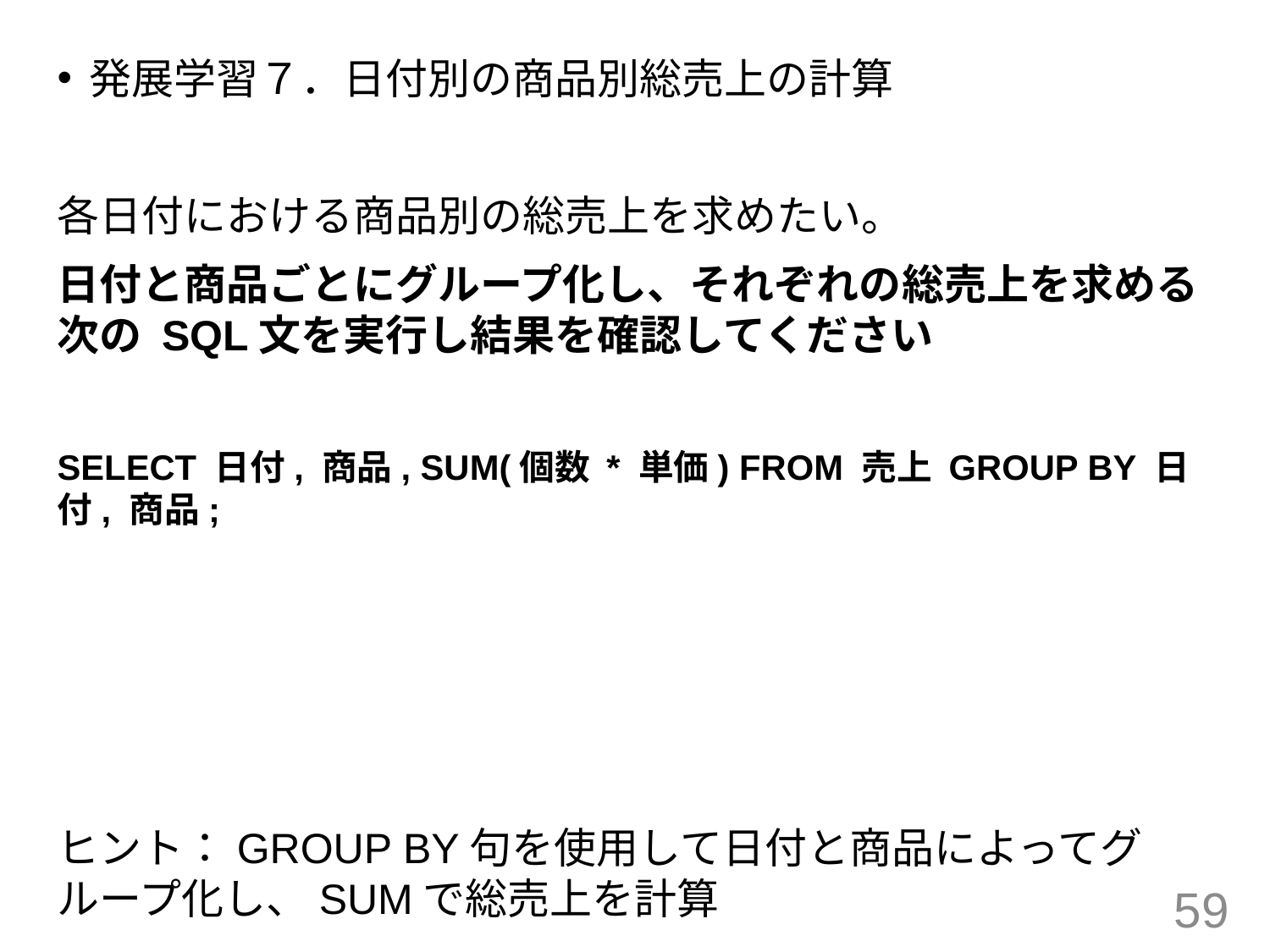

発展学習７．日付別の商品別総売上の計算

各日付における商品別の総売上を求めたい。
日付と商品ごとにグループ化し、それぞれの総売上を求める次の SQL文を実行し結果を確認してください

SELECT 日付, 商品, SUM(個数 * 単価) FROM 売上 GROUP BY 日付, 商品;

ヒント：GROUP BY句を使用して日付と商品によってグループ化し、SUMで総売上を計算
59